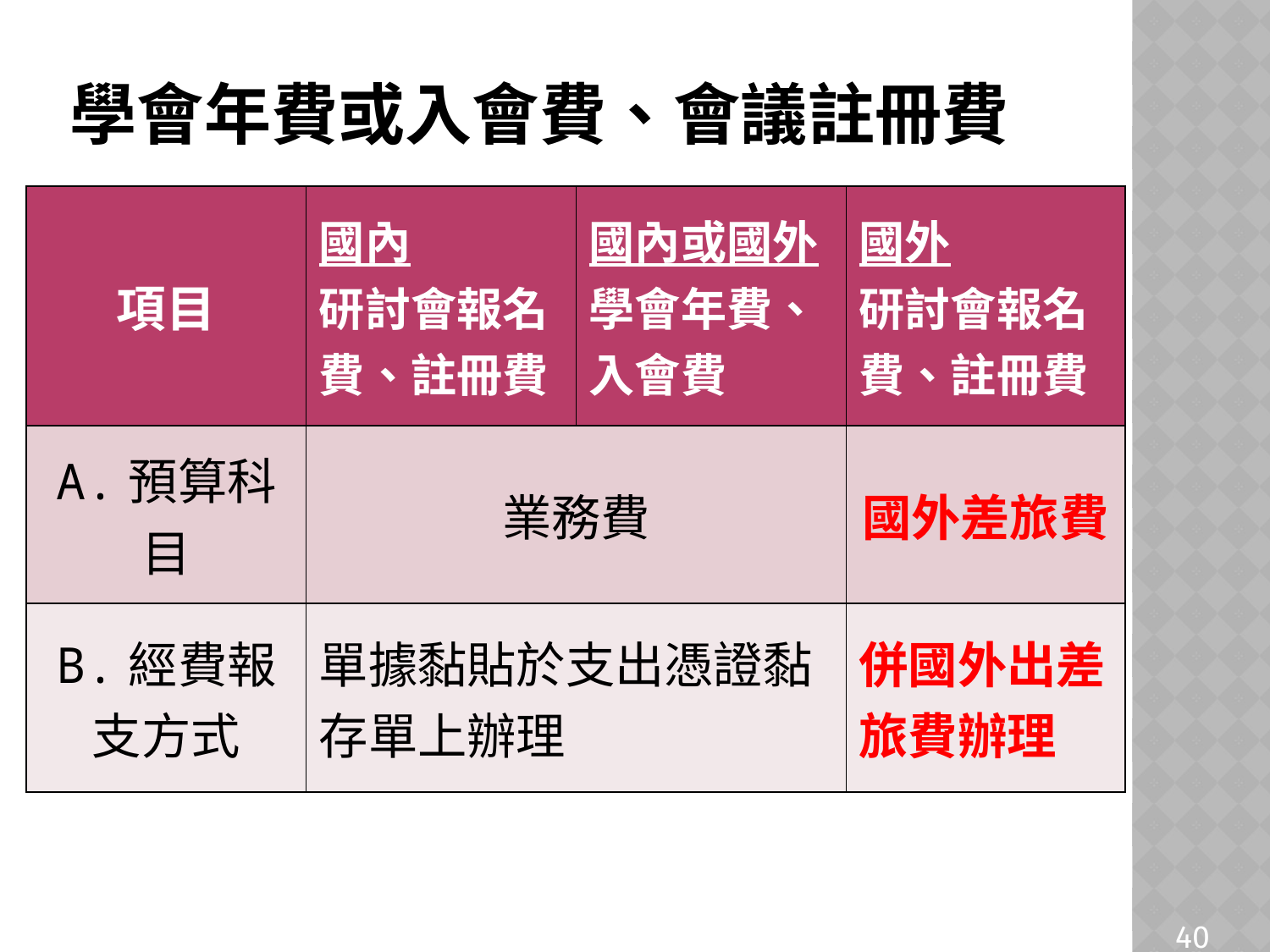

# 學會年費或入會費、會議註冊費
| 項目 | 國內 研討會報名費、註冊費 | 國內或國外學會年費、入會費 | 國外 研討會報名費、註冊費 |
| --- | --- | --- | --- |
| A.預算科目 | 業務費 |  | 國外差旅費 |
| B.經費報支方式 | 單據黏貼於支出憑證黏存單上辦理 |  | 併國外出差旅費辦理 |
40